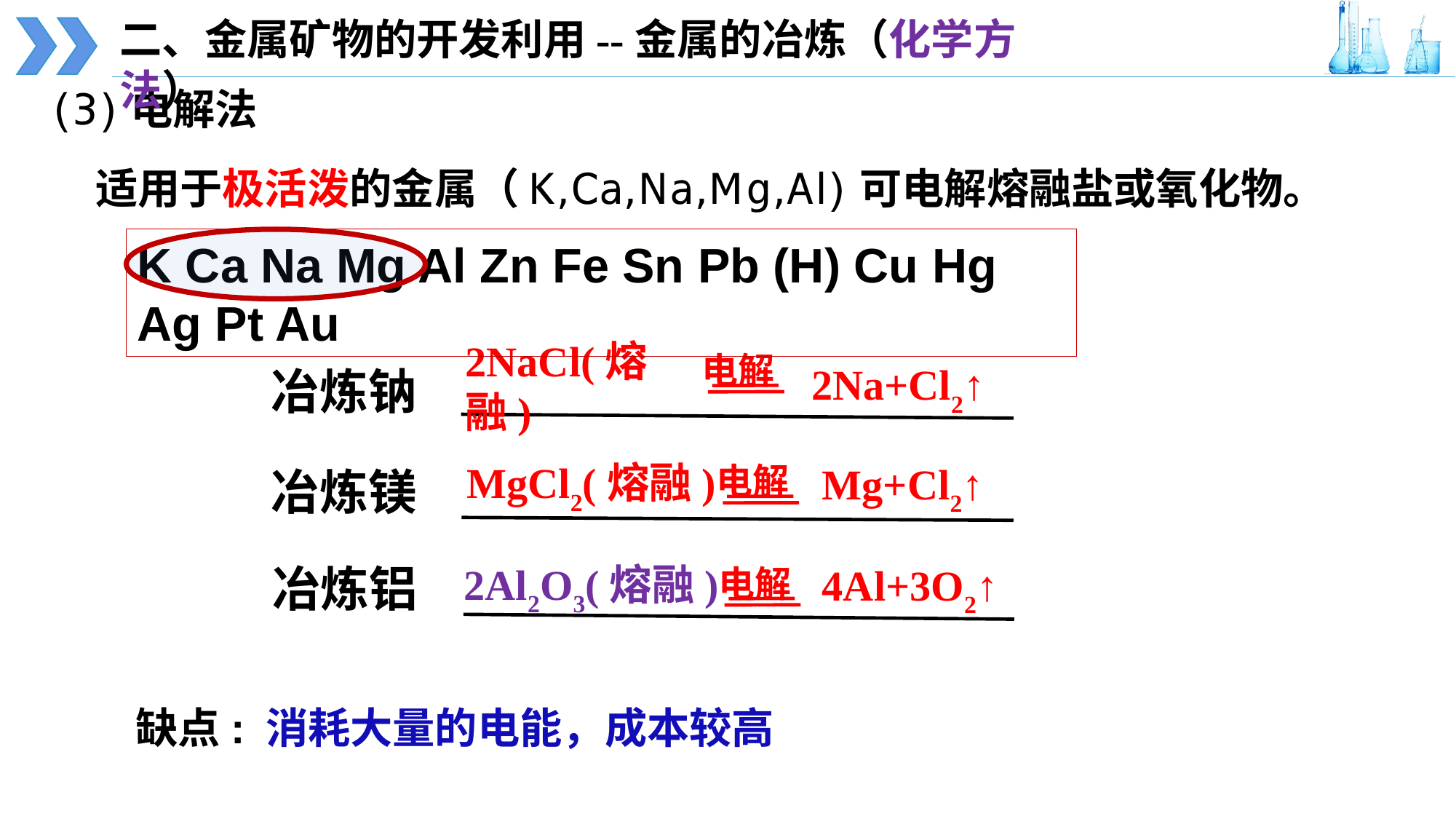

二、金属矿物的开发利用--金属的冶炼（化学方法）
(3)电解法
适用于极活泼的金属（K,Ca,Na,Mg,Al)可电解熔融盐或氧化物。
K Ca Na Mg Al Zn Fe Sn Pb (H) Cu Hg Ag Pt Au

电解
2NaCl(熔融)
2Na+Cl2↑
冶炼钠
电解
MgCl2(熔融)
Mg+Cl2↑
冶炼镁
冶炼铝
电解
2Al2O3(熔融)
4Al+3O2↑
缺点:
消耗大量的电能，成本较高